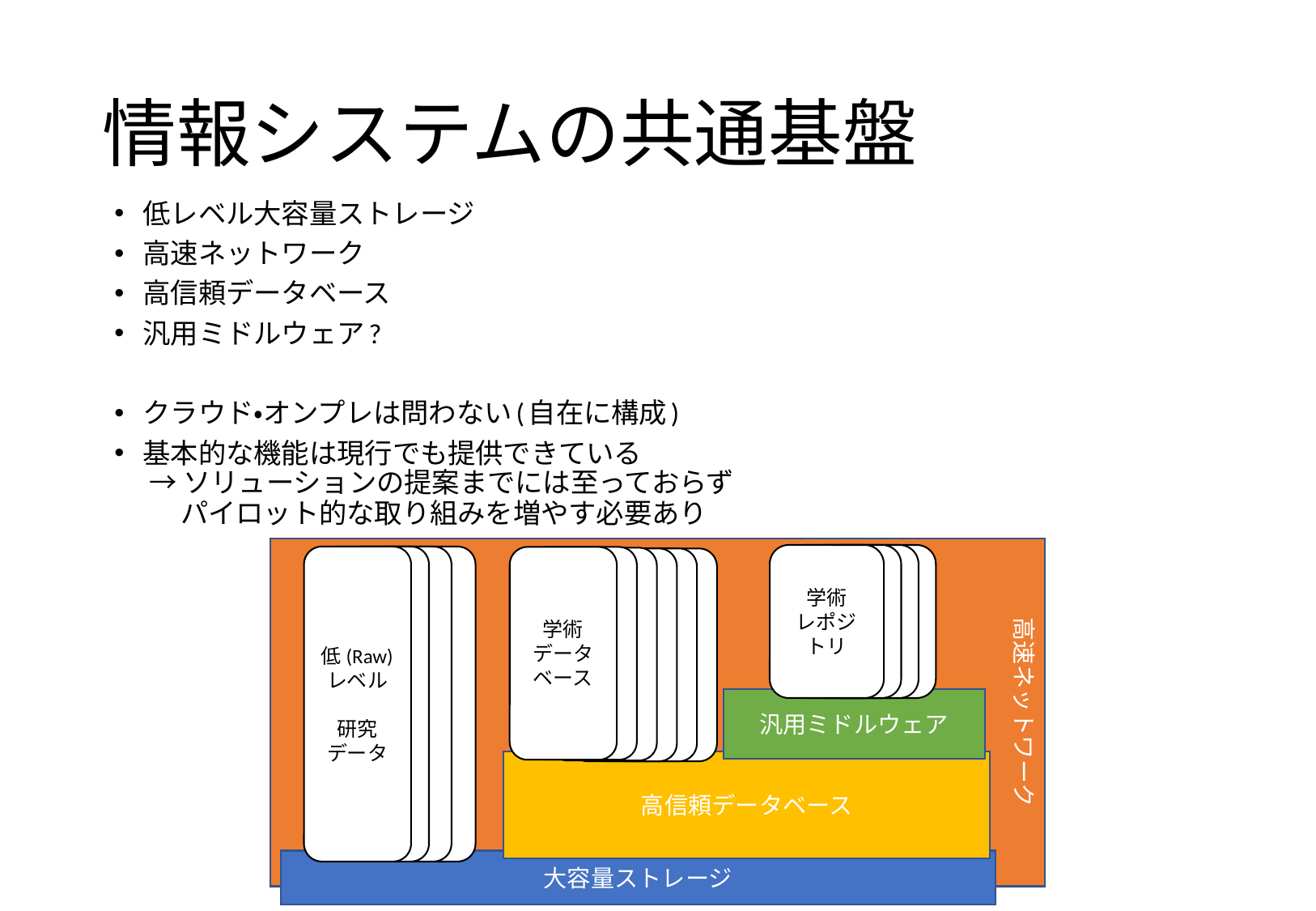

# 情報システムの共通基盤
低レベル大容量ストレージ
高速ネットワーク
高信頼データベース
汎用ミドルウェア?

クラウド・オンプレは問わない(自在に構成)
基本的な機能は現行でも提供できている
 → ソリューションの提案までには至っておらず
      パイロット的な取り組みを増やす必要あり
高速ネットワーク
学術
レポジトリ
学術
レポジトリ
A
学術
レポジトリ
A
学術
レポジトリ
A
低(Raw)レベル

研究
データ
研究
データ
研究
データ
研究
データ
学術
データベース
データベース
A
データベース
A
データベース
A
データベース
A
データベース
A
汎用ミドルウェア
高信頼データベース
大容量ストレージ